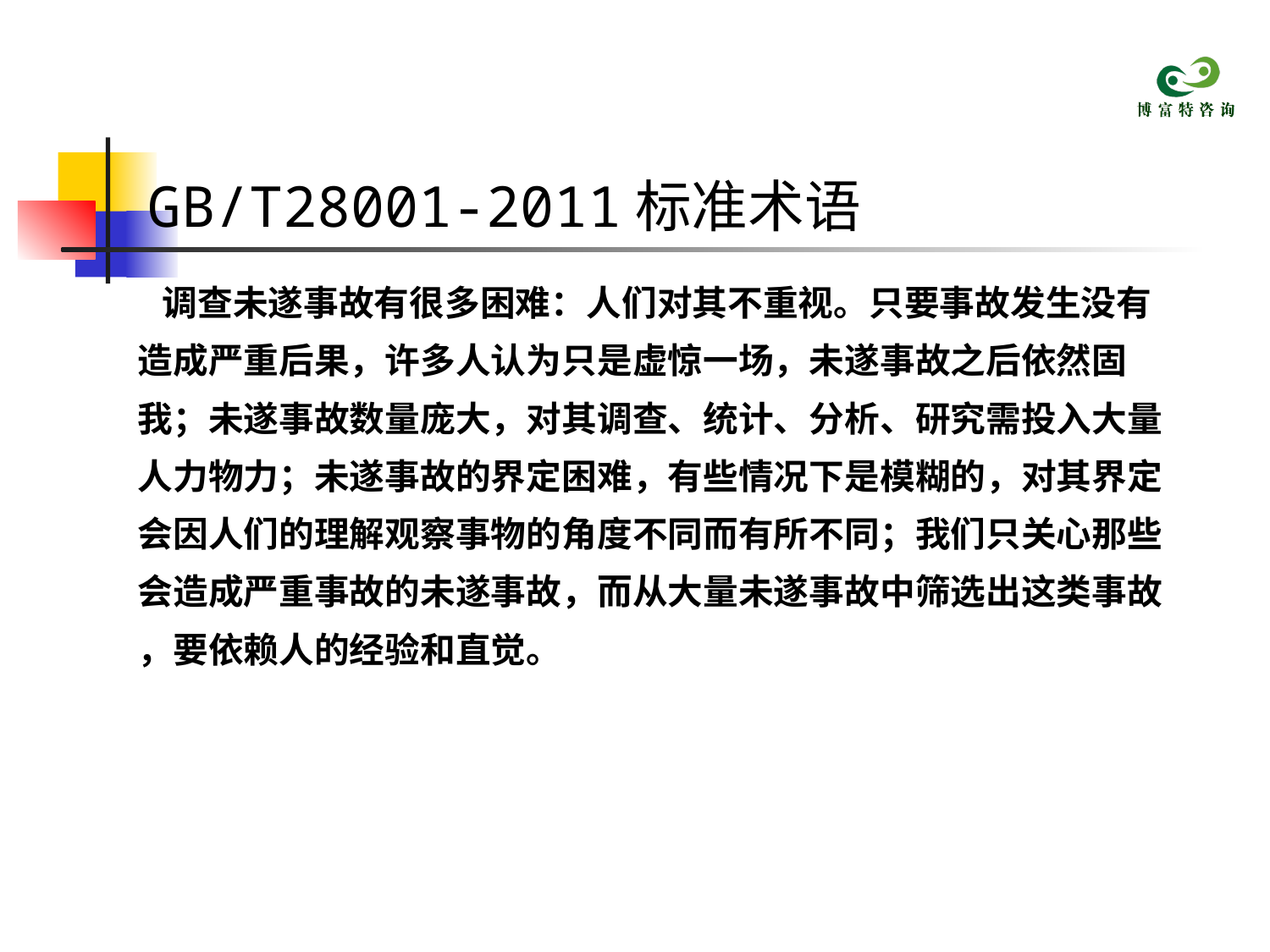

# GB/T28001-2011标准术语
  调查未遂事故有很多困难：人们对其不重视。只要事故发生没有
造成严重后果，许多人认为只是虚惊一场，未遂事故之后依然固
我；未遂事故数量庞大，对其调查、统计、分析、研究需投入大量
人力物力；未遂事故的界定困难，有些情况下是模糊的，对其界定
会因人们的理解观察事物的角度不同而有所不同；我们只关心那些
会造成严重事故的未遂事故，而从大量未遂事故中筛选出这类事故
，要依赖人的经验和直觉。
19